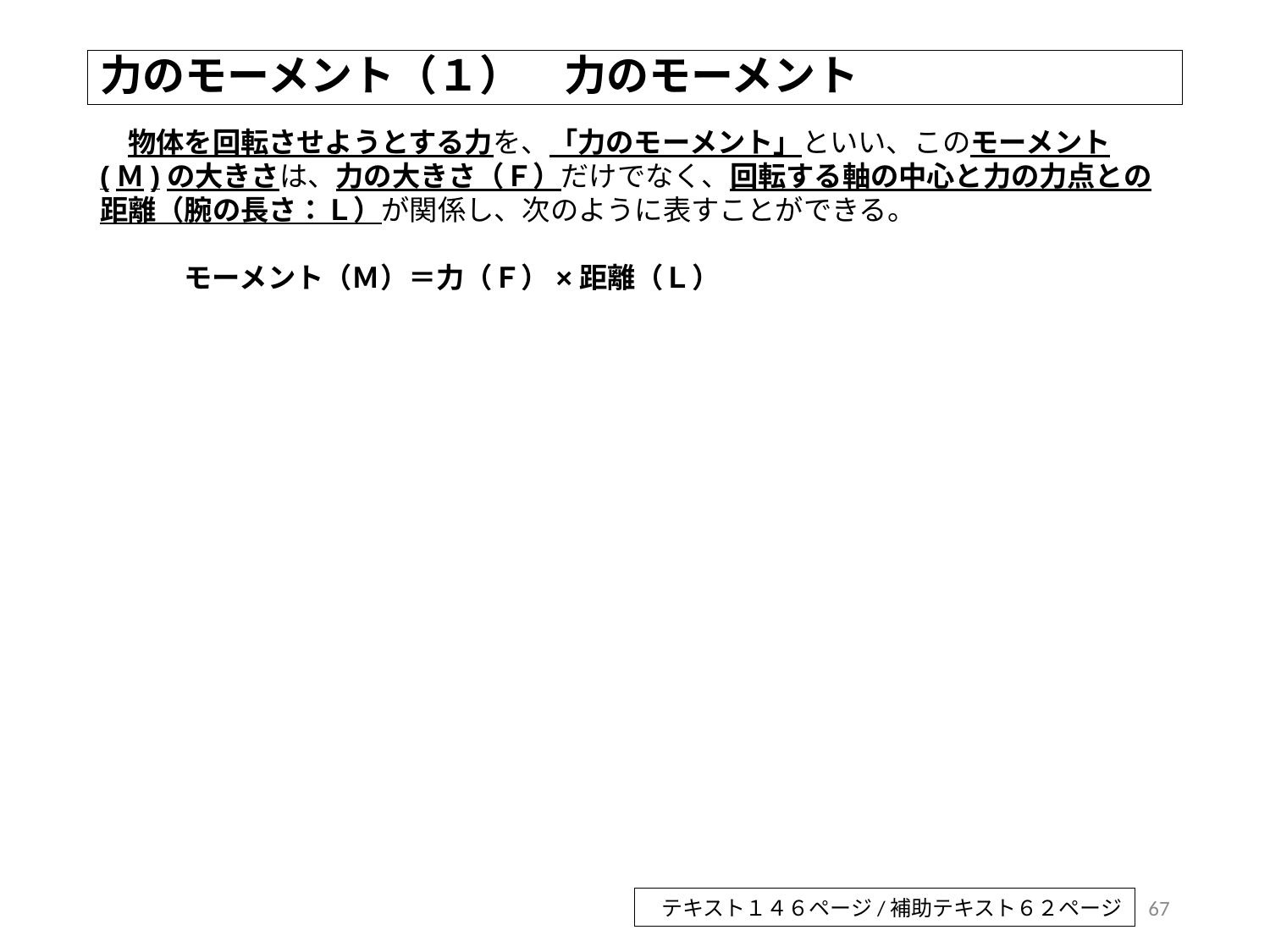

# 力のモーメント（１）　力のモーメント
　物体を回転させようとする力を、「力のモーメント」といい、このモーメント(Ｍ)の大きさは、力の大きさ（Ｆ）だけでなく、回転する軸の中心と力の力点との距離（腕の長さ：Ｌ）が関係し、次のように表すことができる。

　　　モーメント（Ｍ）＝力（Ｆ）×距離（Ｌ）
67
テキスト１４６ページ/補助テキスト６２ページ